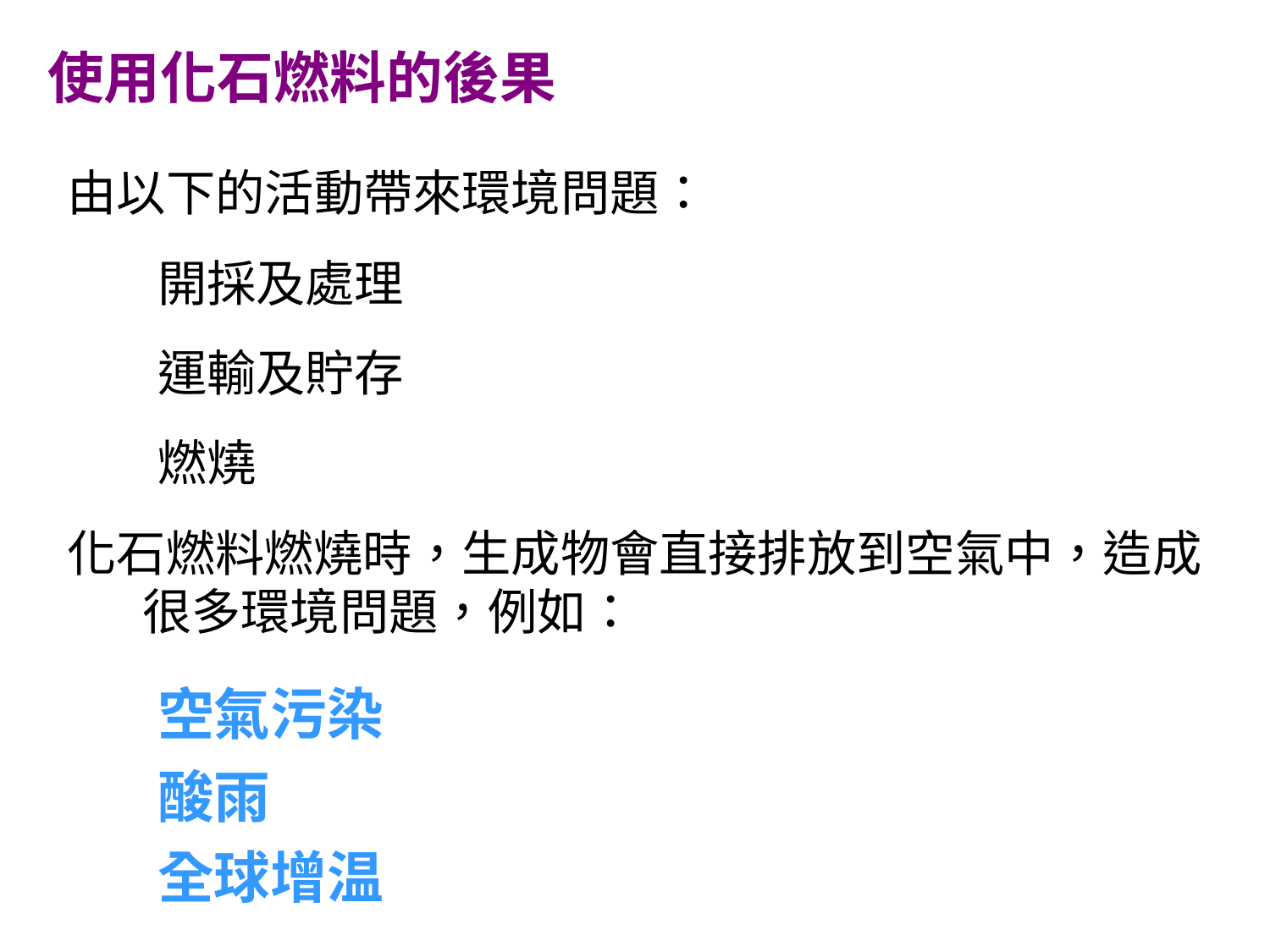

使用化石燃料的後果
由以下的活動帶來環境問題：
開採及處理
運輸及貯存
燃燒
化石燃料燃燒時，生成物會直接排放到空氣中，造成很多環境問題，例如：
空氣污染
酸雨
全球增温